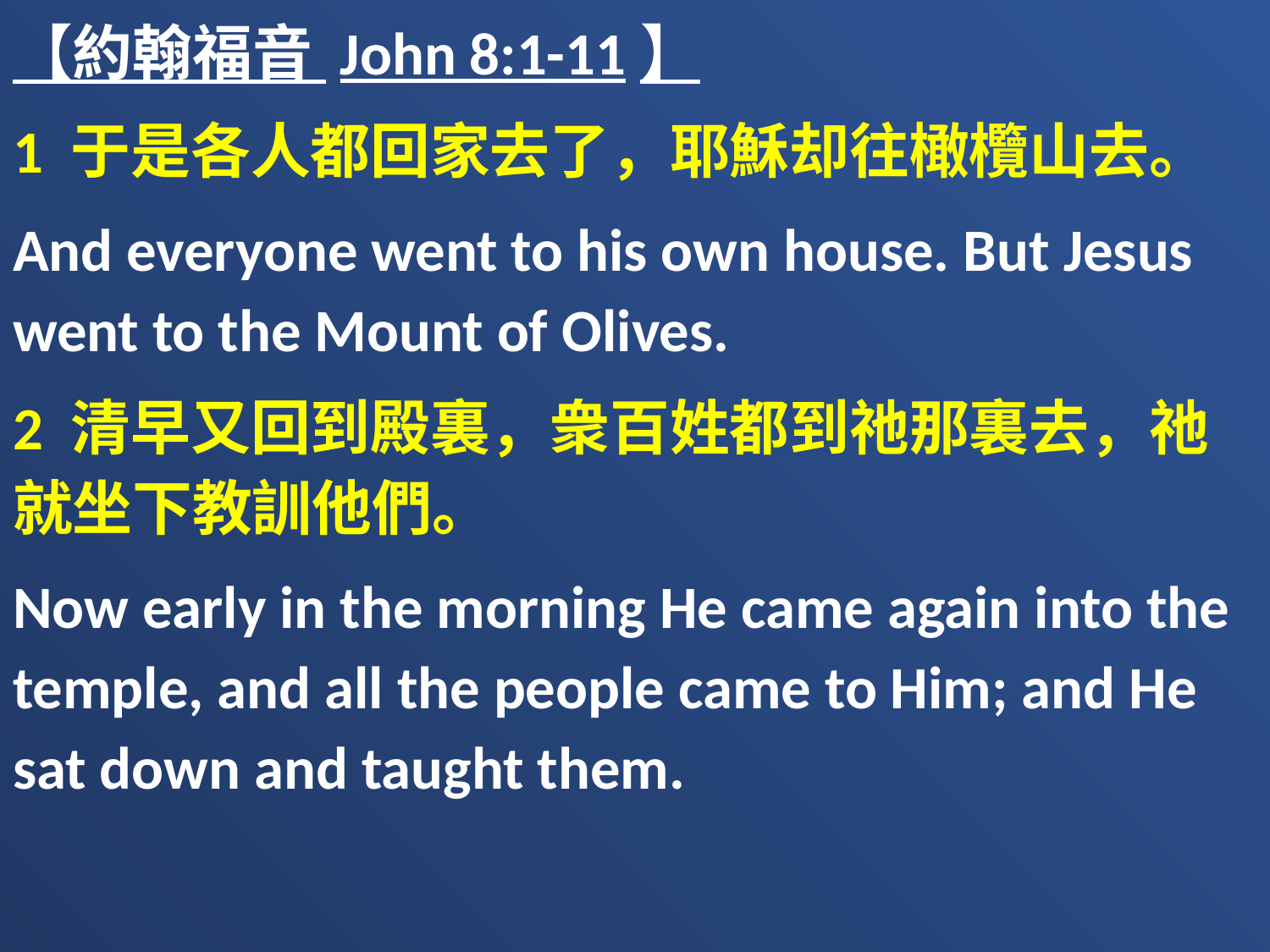

【約翰福音 John 8:1-11】
1 于是各人都回家去了，耶穌却往橄欖山去。
And everyone went to his own house. But Jesus went to the Mount of Olives.
2 清早又回到殿裏，衆百姓都到祂那裏去，祂就坐下教訓他們。
Now early in the morning He came again into the temple, and all the people came to Him; and He sat down and taught them.